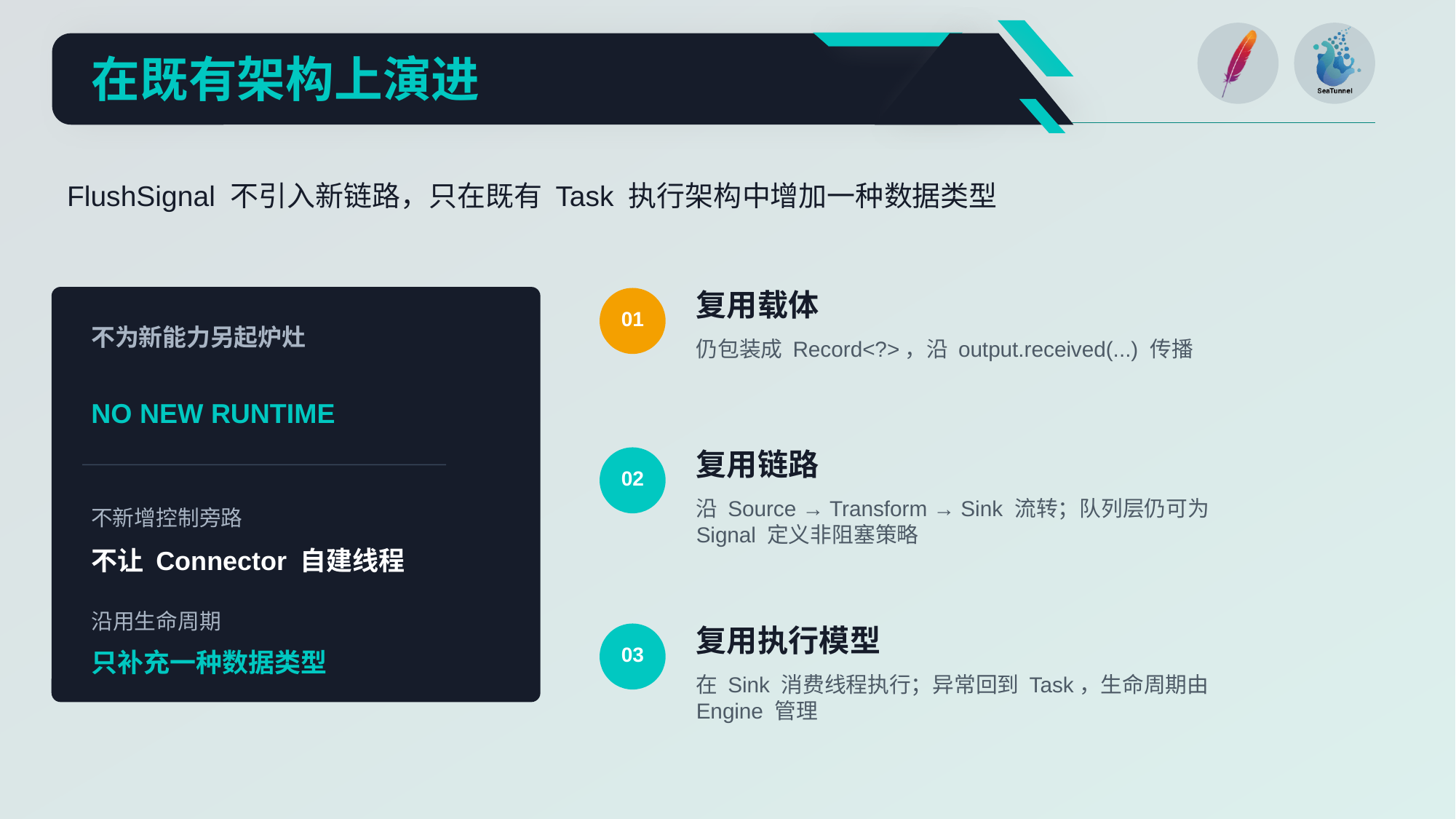

在既有架构上演进
FlushSignal 不引入新链路，只在既有 Task 执行架构中增加一种数据类型
复用载体

01
不为新能力另起炉灶
仍包装成 Record<?>，沿 output.received(...) 传播
NO NEW RUNTIME
复用链路

02

沿 Source → Transform → Sink 流转；队列层仍可为 Signal 定义非阻塞策略
不新增控制旁路
不让 Connector 自建线程
沿用生命周期
复用执行模型

03
只补充一种数据类型
在 Sink 消费线程执行；异常回到 Task，生命周期由 Engine 管理